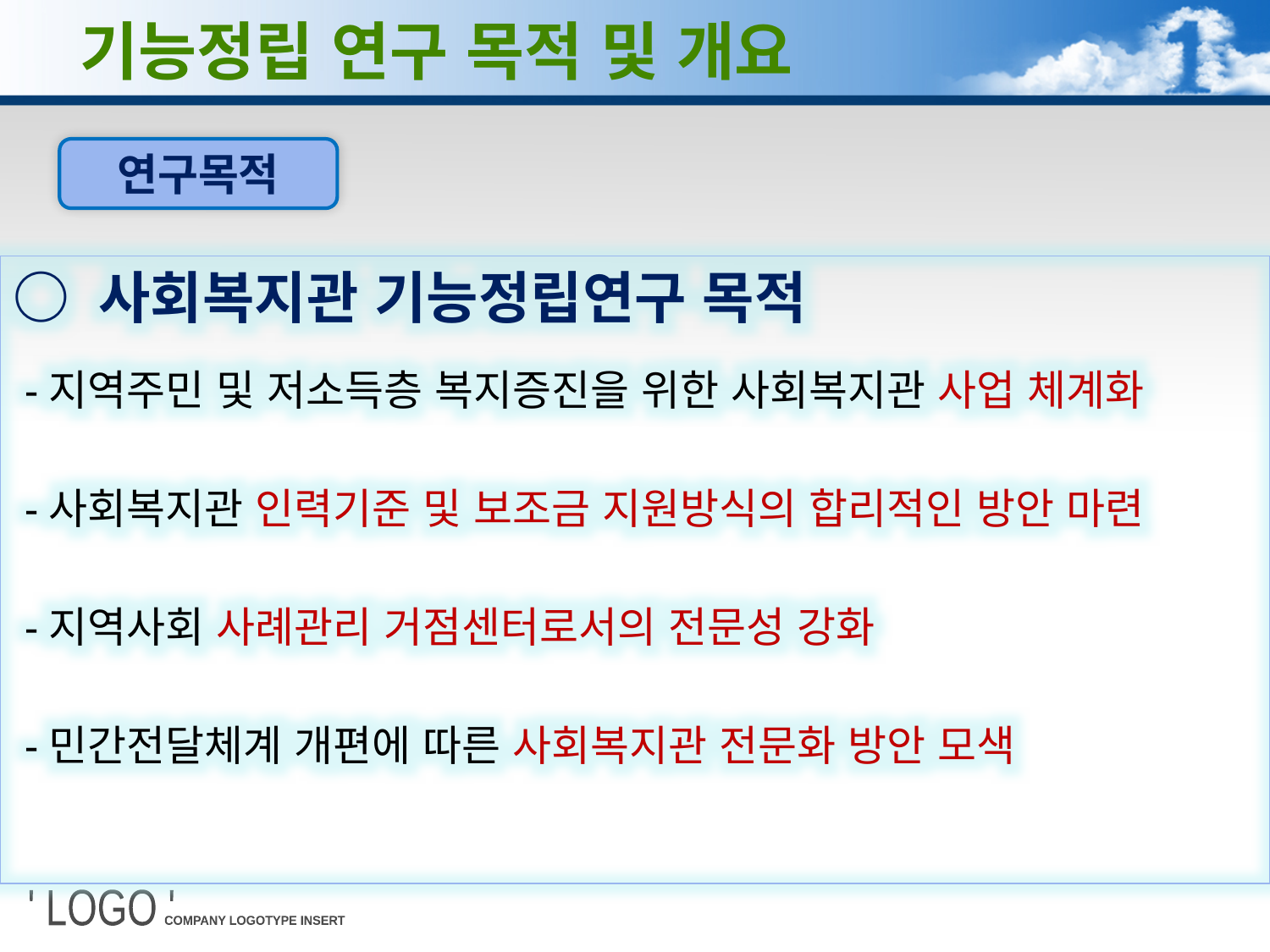

# 기능정립 연구 목적 및 개요
연구목적
○ 사회복지관 기능정립연구 목적

 -지역주민 및 저소득층 복지증진을 위한 사회복지관 사업 체계화

 -사회복지관 인력기준 및 보조금 지원방식의 합리적인 방안 마련

 -지역사회 사례관리 거점센터로서의 전문성 강화

 -민간전달체계 개편에 따른 사회복지관 전문화 방안 모색